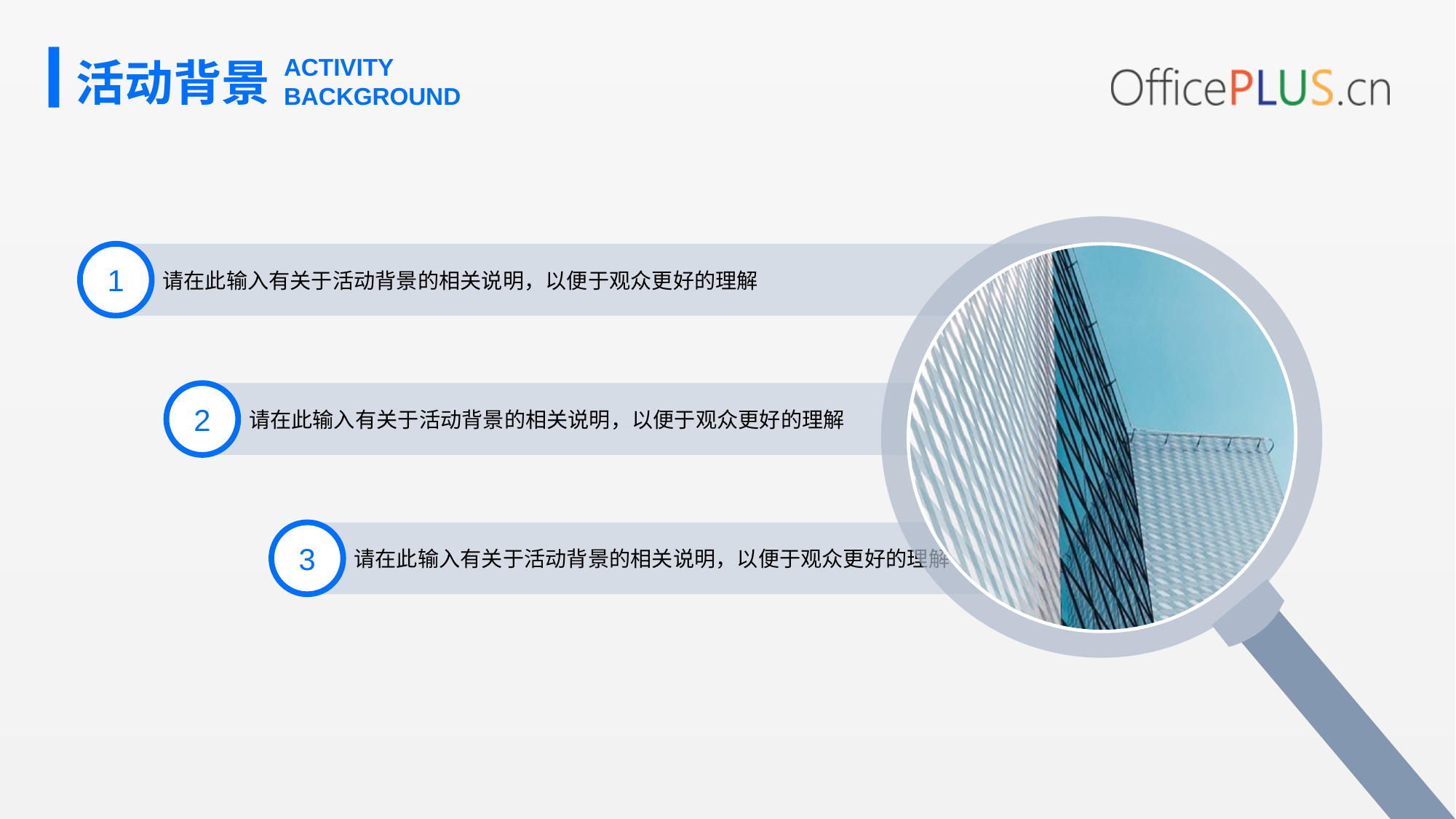

活动背景
ACTIVITY
BACKGROUND

1

请在此输入有关于活动背景的相关说明，以便于观众更好的理解
2

请在此输入有关于活动背景的相关说明，以便于观众更好的理解
3

请在此输入有关于活动背景的相关说明，以便于观众更好的理解